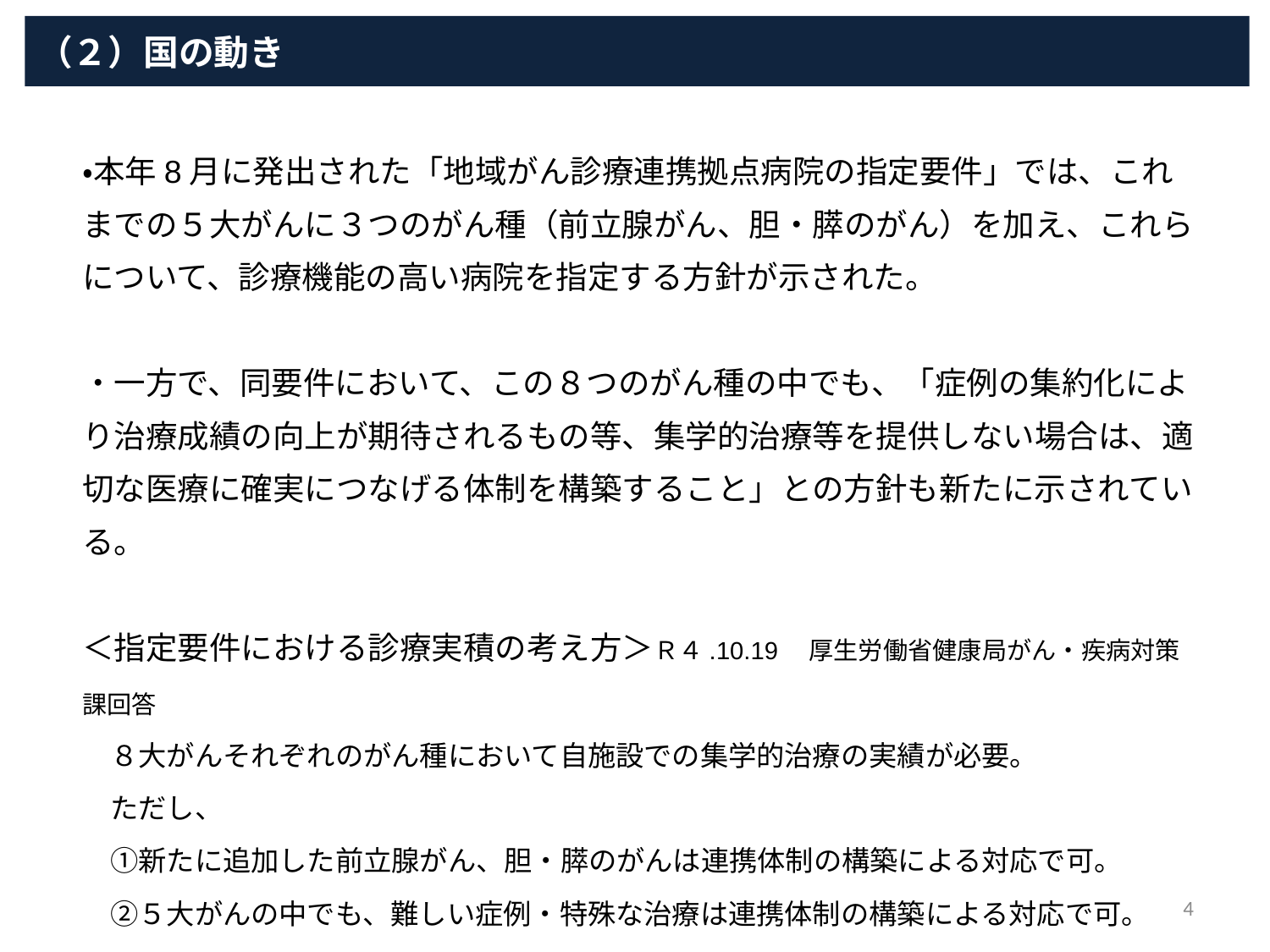

（２）国の動き
・本年8月に発出された「地域がん診療連携拠点病院の指定要件」では、これまでの５大がんに３つのがん種（前立腺がん、胆・膵のがん）を加え、これらについて、診療機能の高い病院を指定する方針が示された。

・一方で、同要件において、この８つのがん種の中でも、「症例の集約化により治療成績の向上が期待されるもの等、集学的治療等を提供しない場合は、適切な医療に確実につなげる体制を構築すること」との方針も新たに示されている。

＜指定要件における診療実積の考え方＞Ｒ４.10.19　厚生労働省健康局がん・疾病対策課回答
　８大がんそれぞれのがん種において自施設での集学的治療の実績が必要。
　ただし、
　①新たに追加した前立腺がん、胆・膵のがんは連携体制の構築による対応で可。
　②５大がんの中でも、難しい症例・特殊な治療は連携体制の構築による対応で可。
　　（５大がんの中でベーシックな症例には自院で対応）
4